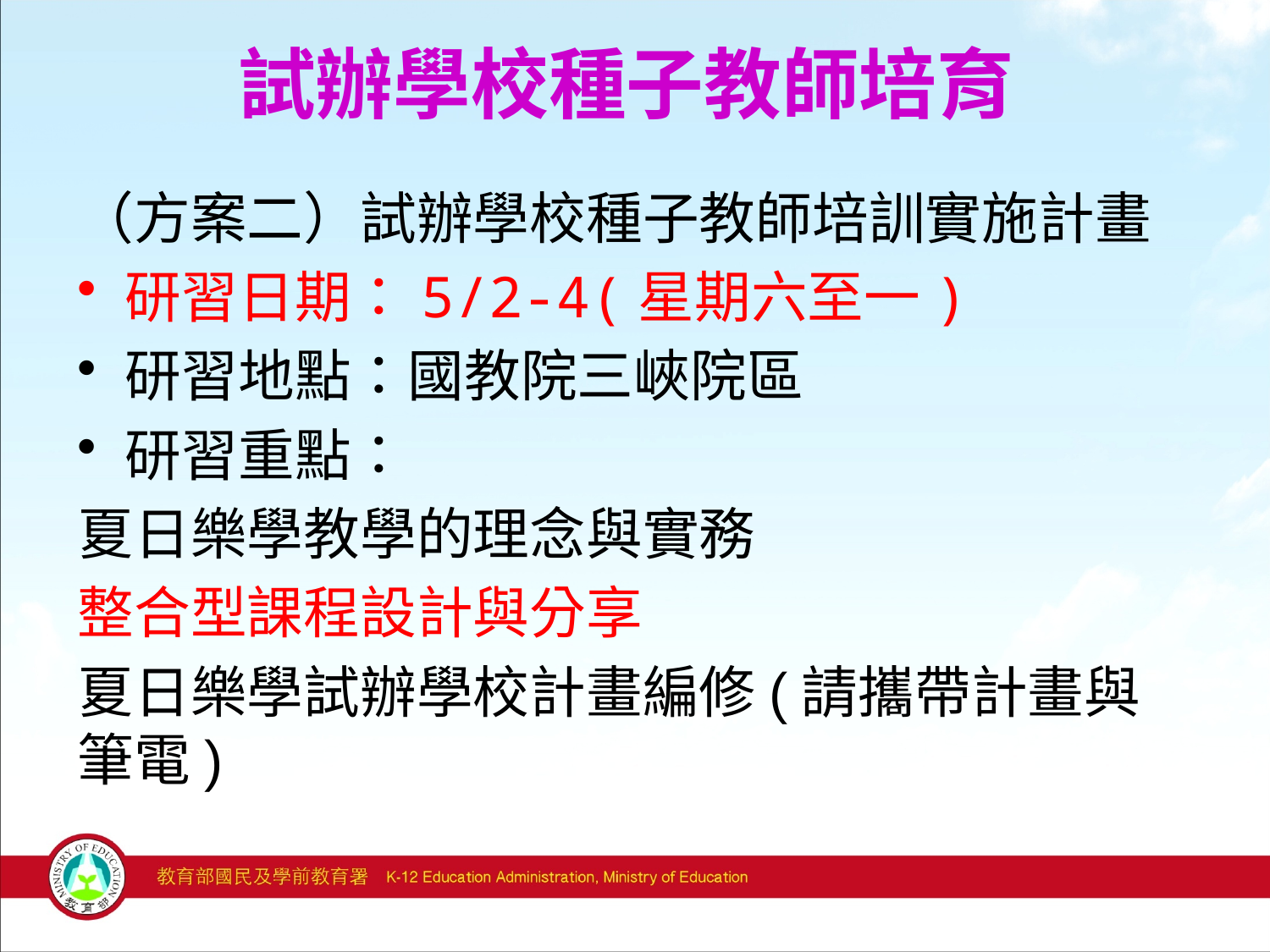

# 試辦學校種子教師培育
（方案二）試辦學校種子教師培訓實施計畫
研習日期：5/2-4(星期六至一)
研習地點：國教院三峽院區
研習重點：
夏日樂學教學的理念與實務
整合型課程設計與分享
夏日樂學試辦學校計畫編修(請攜帶計畫與筆電)